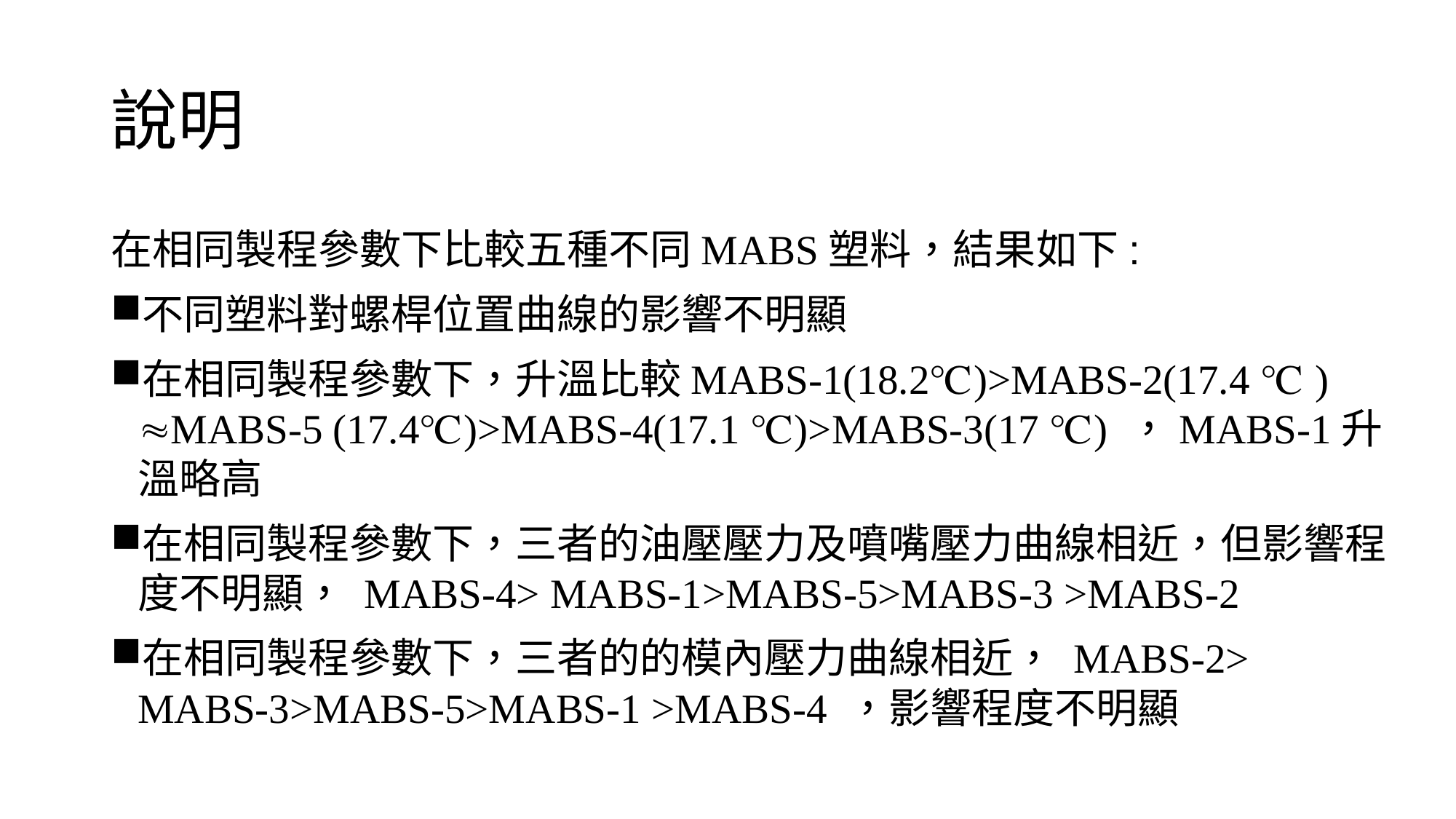

# 說明
在相同製程參數下比較五種不同MABS塑料，結果如下:
不同塑料對螺桿位置曲線的影響不明顯
在相同製程參數下，升溫比較MABS-1(18.2℃)>MABS-2(17.4 ℃ ) ≈MABS-5 (17.4℃)>MABS-4(17.1 ℃)>MABS-3(17 ℃) ，MABS-1升溫略高
在相同製程參數下，三者的油壓壓力及噴嘴壓力曲線相近，但影響程度不明顯， MABS-4> MABS-1>MABS-5>MABS-3 >MABS-2
在相同製程參數下，三者的的模內壓力曲線相近， MABS-2> MABS-3>MABS-5>MABS-1 >MABS-4 ，影響程度不明顯